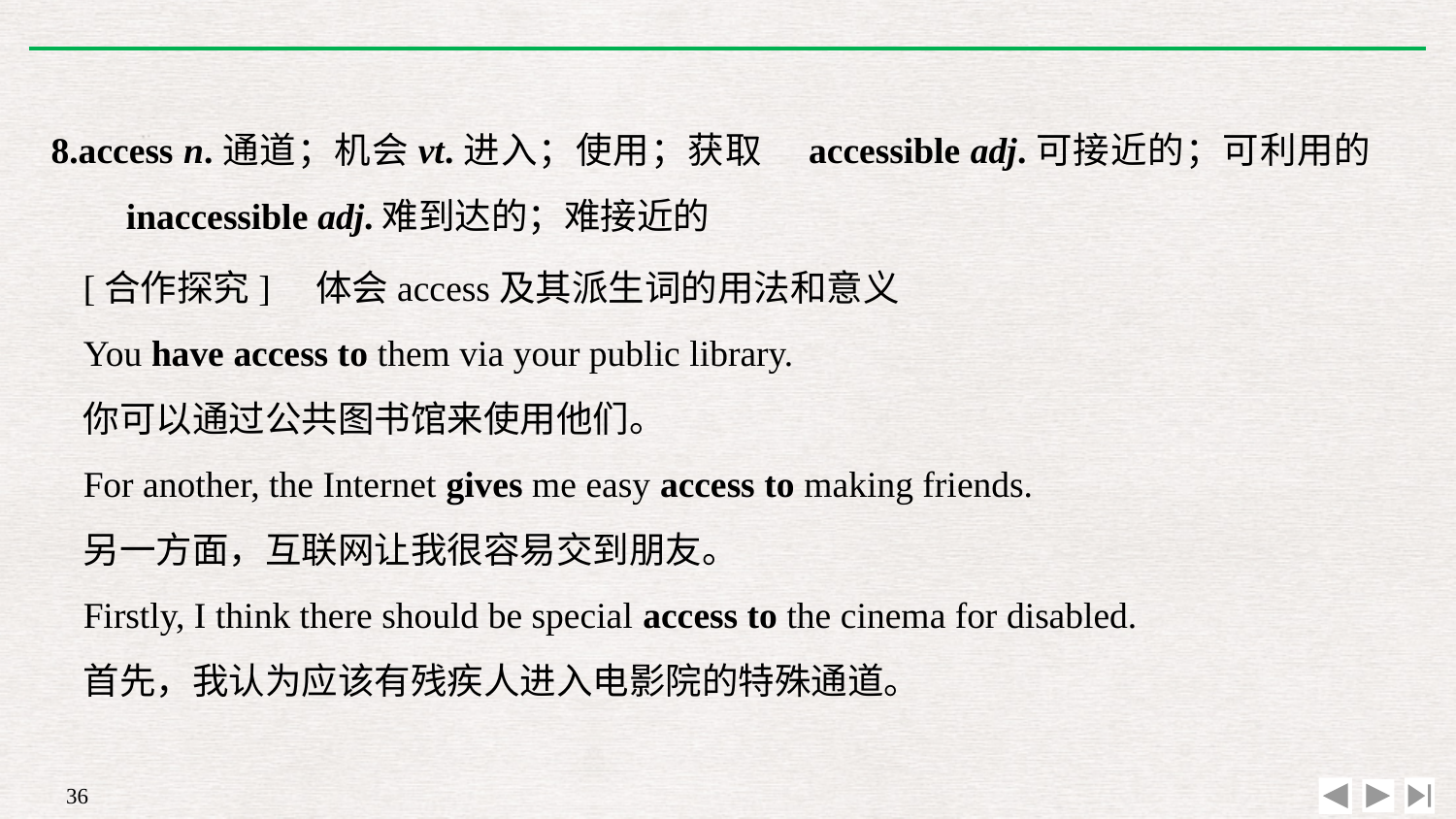

8.access n.通道；机会vt.进入；使用；获取　accessible adj.可接近的；可利用的　inaccessible adj.难到达的；难接近的
[合作探究]　体会access及其派生词的用法和意义
You have access to them via your public library.
你可以通过公共图书馆来使用他们。
For another, the Internet gives me easy access to making friends.
另一方面，互联网让我很容易交到朋友。
Firstly, I think there should be special access to the cinema for disabled.
首先，我认为应该有残疾人进入电影院的特殊通道。